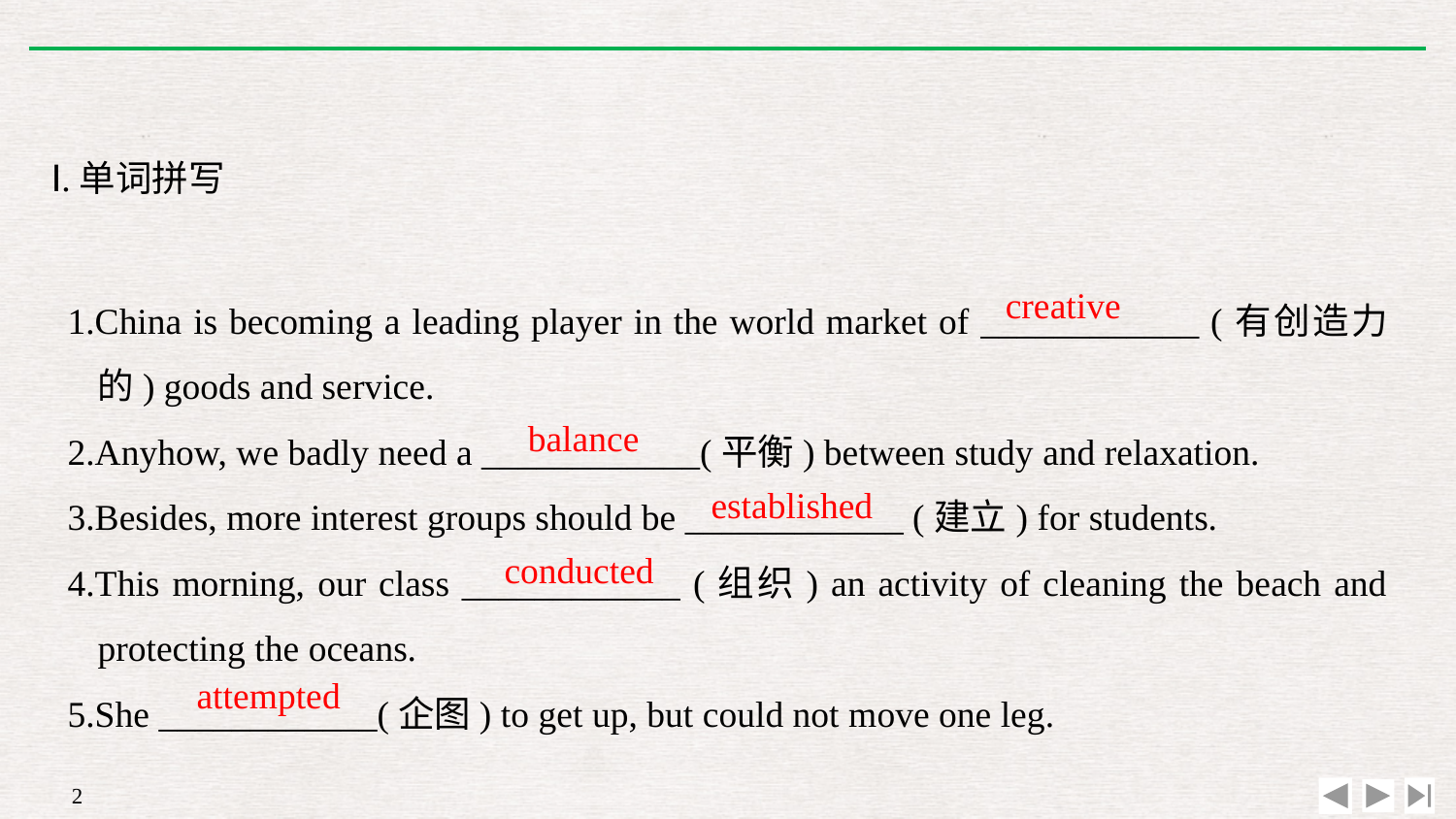

Ⅰ.单词拼写
1.China is becoming a leading player in the world market of ____________ (有创造力的) goods and service.
2.Anyhow, we badly need a ____________(平衡) between study and relaxation.
3.Besides, more interest groups should be ____________ (建立) for students.
4.This morning, our class ____________ (组织) an activity of cleaning the beach and protecting the oceans.
5.She ____________(企图) to get up, but could not move one leg.
creative
balance
established
conducted
attempted